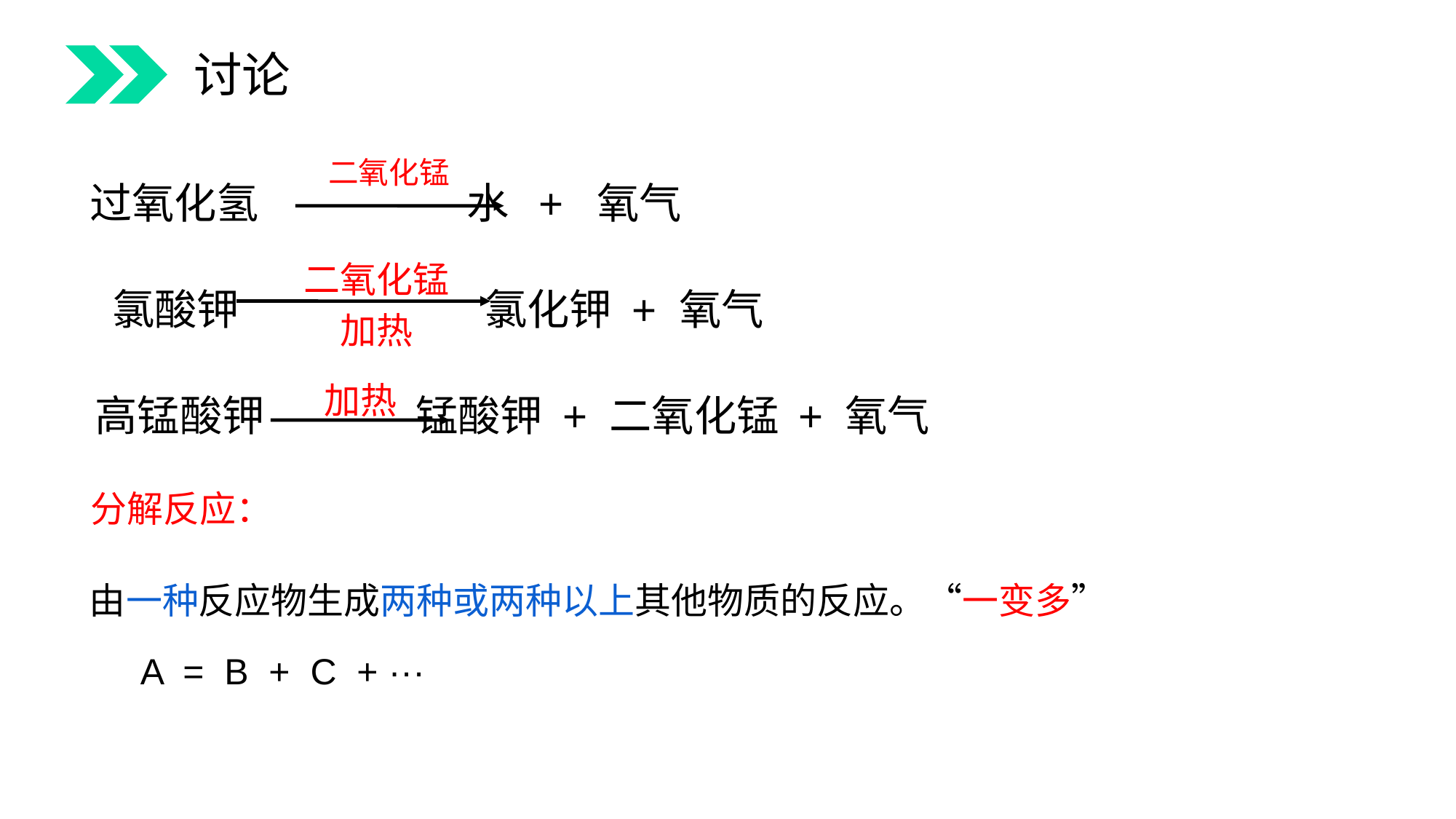

讨论
二氧化锰
过氧化氢                      水  +  氧气

二氧化锰
加热
  氯酸钾                          氯化钾 + 氧气

加热
高锰酸钾                锰酸钾 + 二氧化锰 + 氧气

分解反应：
由一种反应物生成两种或两种以上其他物质的反应。“一变多”
     A  =  B  +  C  + ···